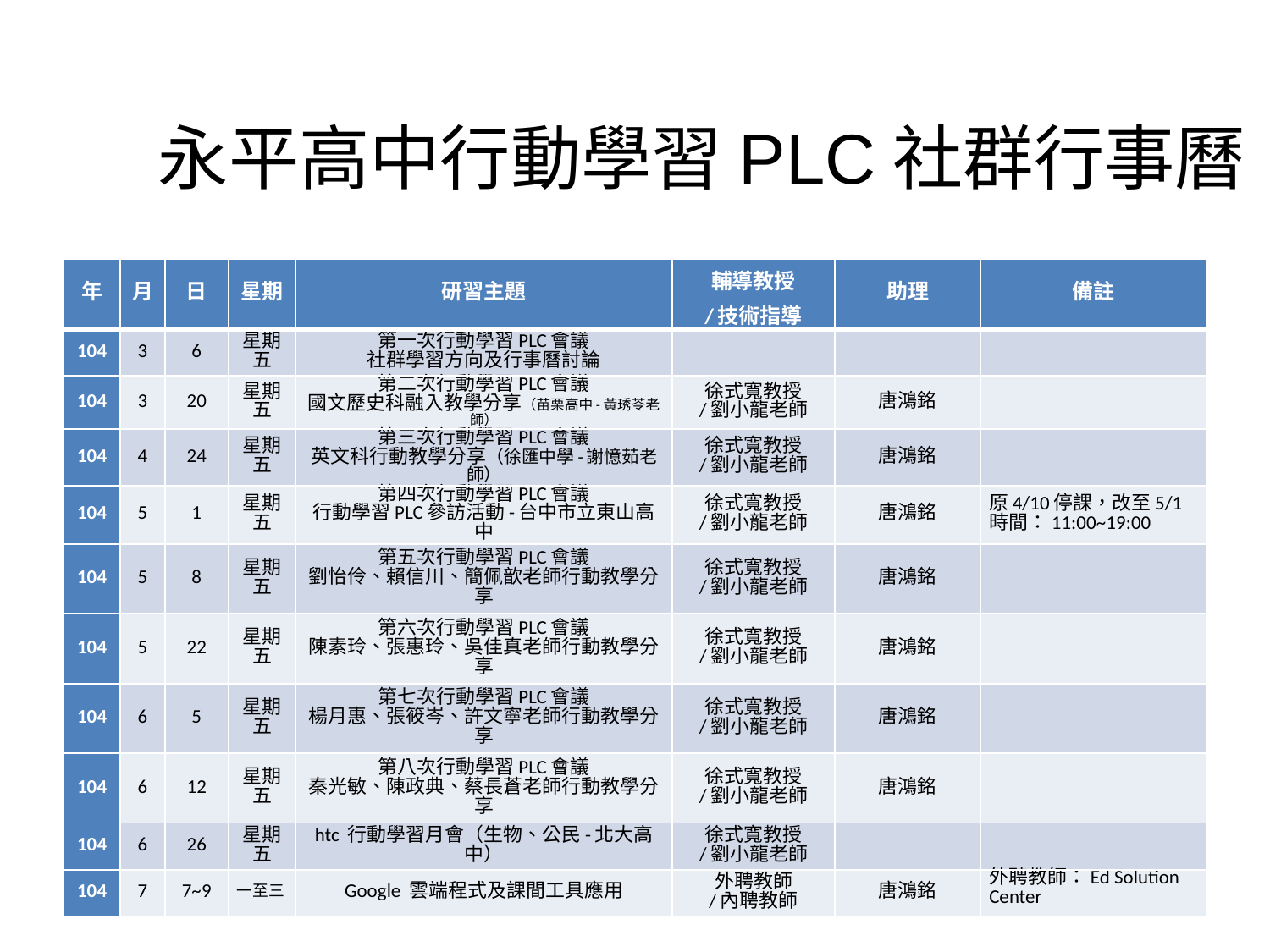

# 永平高中行動學習PLC社群行事曆
| 年 | 月 | 日 | 星期 | 研習主題 | 輔導教授 /技術指導 | 助理 | 備註 |
| --- | --- | --- | --- | --- | --- | --- | --- |
| 104 | 3 | 6 | 星期五 | 第一次行動學習PLC會議 社群學習方向及行事曆討論 |  |  |  |
| 104 | 3 | 20 | 星期五 | 第二次行動學習PLC會議 國文歷史科融入教學分享（苗栗高中-黃琇苓老師） | 徐式寬教授 /劉小龍老師 | 唐鴻銘 |  |
| 104 | 4 | 24 | 星期五 | 第三次行動學習PLC會議 英文科行動教學分享（徐匯中學-謝憶茹老師） | 徐式寬教授 /劉小龍老師 | 唐鴻銘 |  |
| 104 | 5 | 1 | 星期五 | 第四次行動學習PLC會議 行動學習PLC參訪活動-台中市立東山高中 | 徐式寬教授 /劉小龍老師 | 唐鴻銘 | 原4/10停課，改至5/1 時間：11:00~19:00 |
| 104 | 5 | 8 | 星期五 | 第五次行動學習PLC會議 劉怡伶、賴信川、簡佩歆老師行動教學分享 | 徐式寬教授 /劉小龍老師 | 唐鴻銘 |  |
| 104 | 5 | 22 | 星期五 | 第六次行動學習PLC會議 陳素玲、張惠玲、吳佳真老師行動教學分享 | 徐式寬教授 /劉小龍老師 | 唐鴻銘 |  |
| 104 | 6 | 5 | 星期五 | 第七次行動學習PLC會議 楊月惠、張筱岑、許文寧老師行動教學分享 | 徐式寬教授 /劉小龍老師 | 唐鴻銘 |  |
| 104 | 6 | 12 | 星期五 | 第八次行動學習PLC會議 秦光敏、陳政典、蔡長蒼老師行動教學分享 | 徐式寬教授 /劉小龍老師 | 唐鴻銘 |  |
| 104 | 6 | 26 | 星期五 | htc 行動學習月會（生物、公民-北大高中） | 徐式寬教授 /劉小龍老師 |  |  |
| 104 | 7 | 7~9 | 一至三 | Google 雲端程式及課間工具應用 | 外聘教師 /內聘教師 | 唐鴻銘 | 外聘教師：Ed Solution Center |